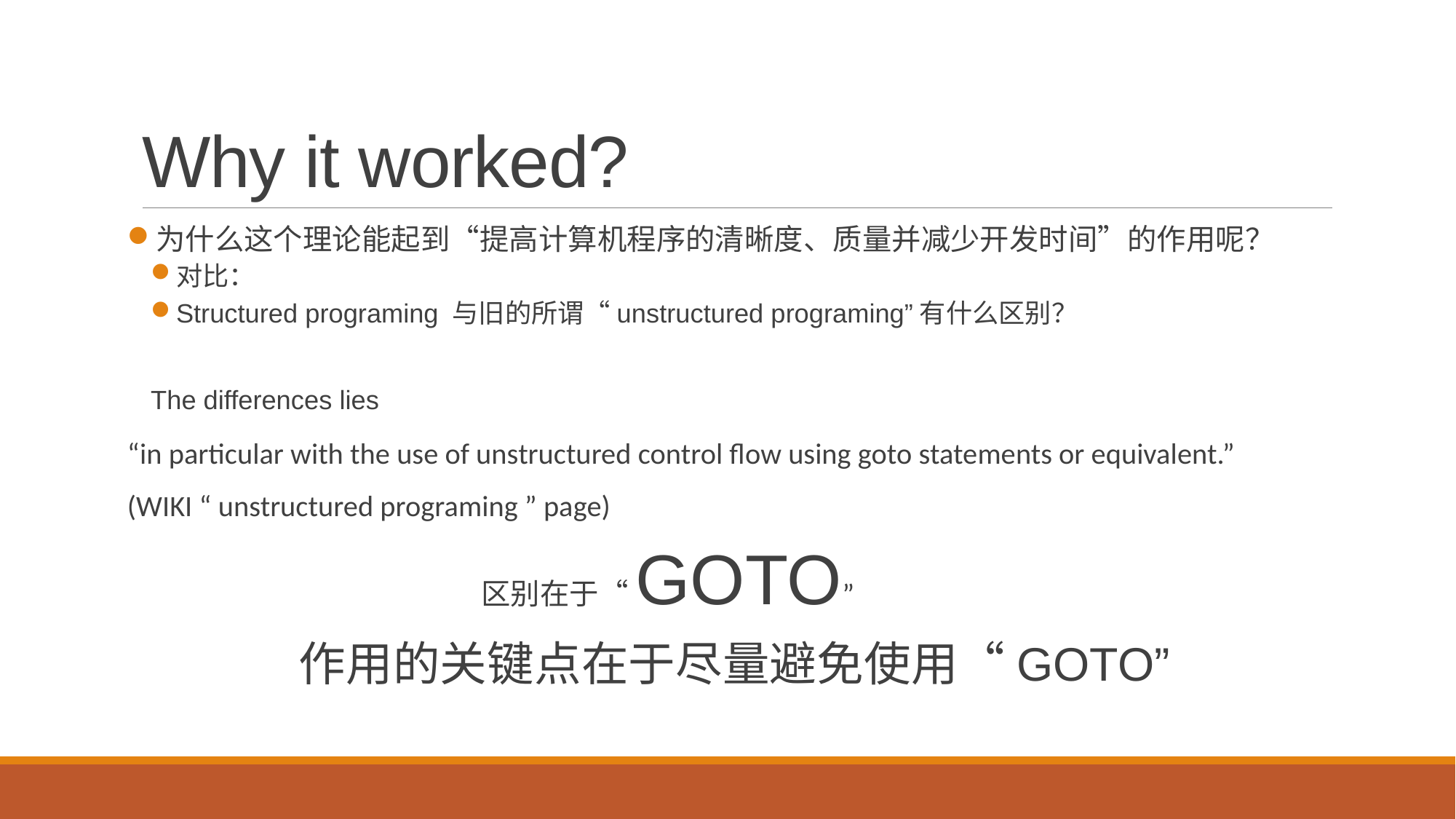

# Why it worked?
为什么这个理论能起到“提高计算机程序的清晰度、质量并减少开发时间”的作用呢？
对比：
Structured programing 与旧的所谓“unstructured programing”有什么区别？

The differences lies
“in particular with the use of unstructured control flow using goto statements or equivalent.”
(WIKI “ unstructured programing ” page)
                                                     区别在于“GOTO”
	         作用的关键点在于尽量避免使用“GOTO”